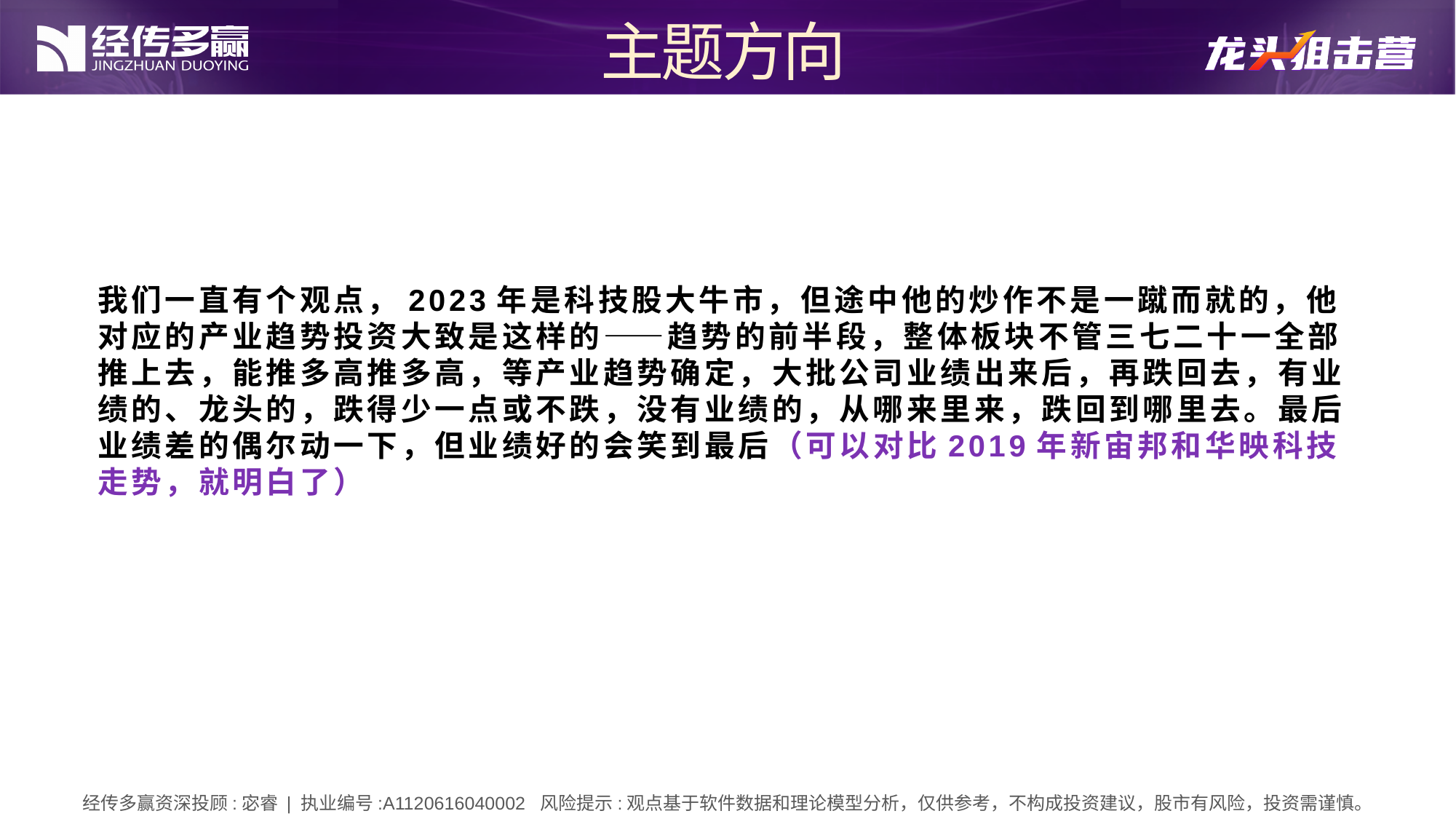

主题方向
我们一直有个观点，2023年是科技股大牛市，但途中他的炒作不是一蹴而就的，他对应的产业趋势投资大致是这样的——趋势的前半段，整体板块不管三七二十一全部推上去，能推多高推多高，等产业趋势确定，大批公司业绩出来后，再跌回去，有业绩的、龙头的，跌得少一点或不跌，没有业绩的，从哪来里来，跌回到哪里去。最后业绩差的偶尔动一下，但业绩好的会笑到最后（可以对比2019年新宙邦和华映科技走势，就明白了）